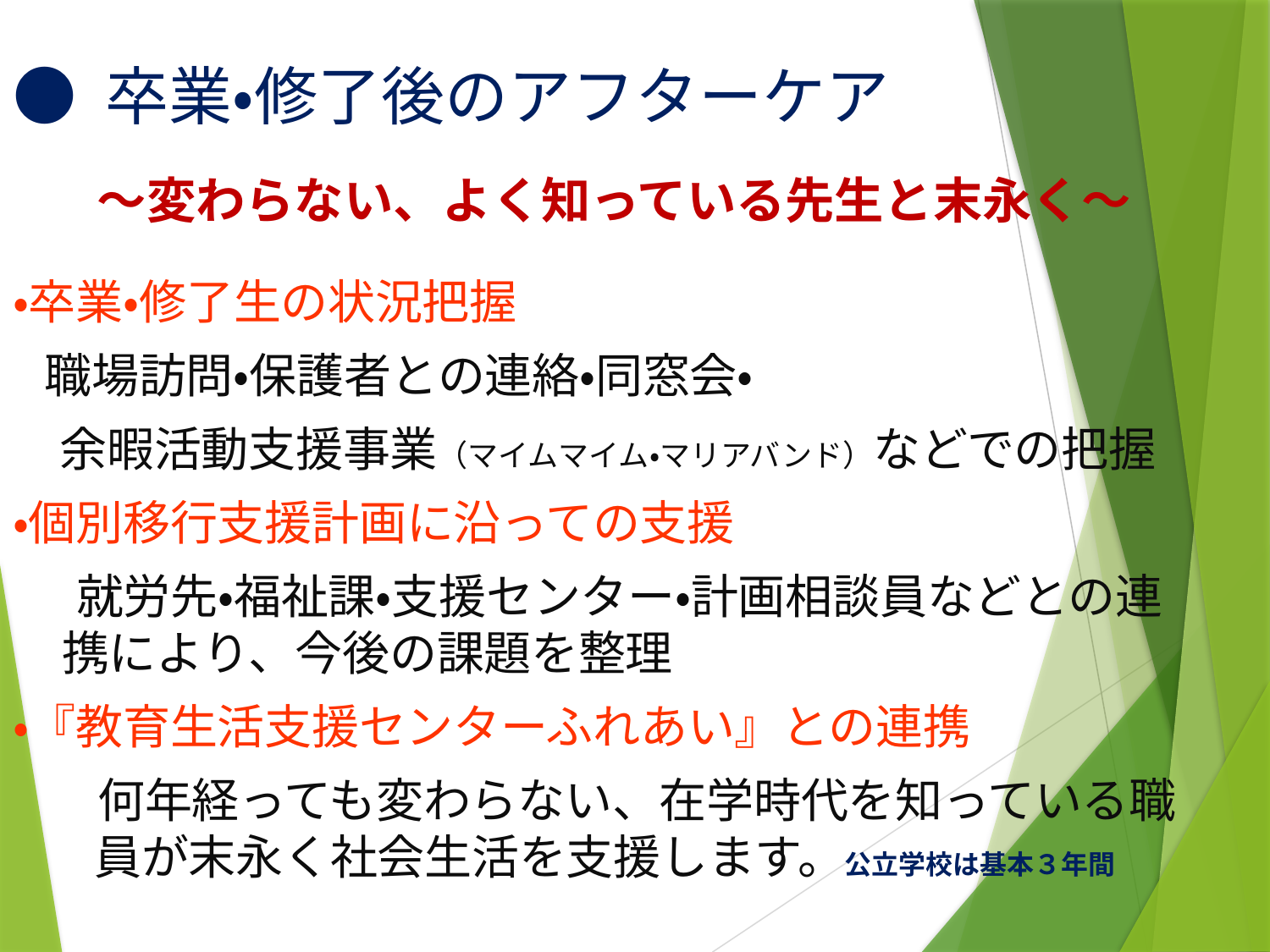

● 卒業・修了後のアフターケア
～変わらない、よく知っている先生と末永く～
・卒業・修了生の状況把握
  職場訪問・保護者との連絡・同窓会・
　余暇活動支援事業（マイムマイム・マリアバンド）などでの把握
・個別移行支援計画に沿っての支援
     就労先・福祉課・支援センター・計画相談員などとの連携により、今後の課題を整理
・『教育生活支援センターふれあい』との連携
     何年経っても変わらない、在学時代を知っている職員が末永く社会生活を支援します。公立学校は基本３年間